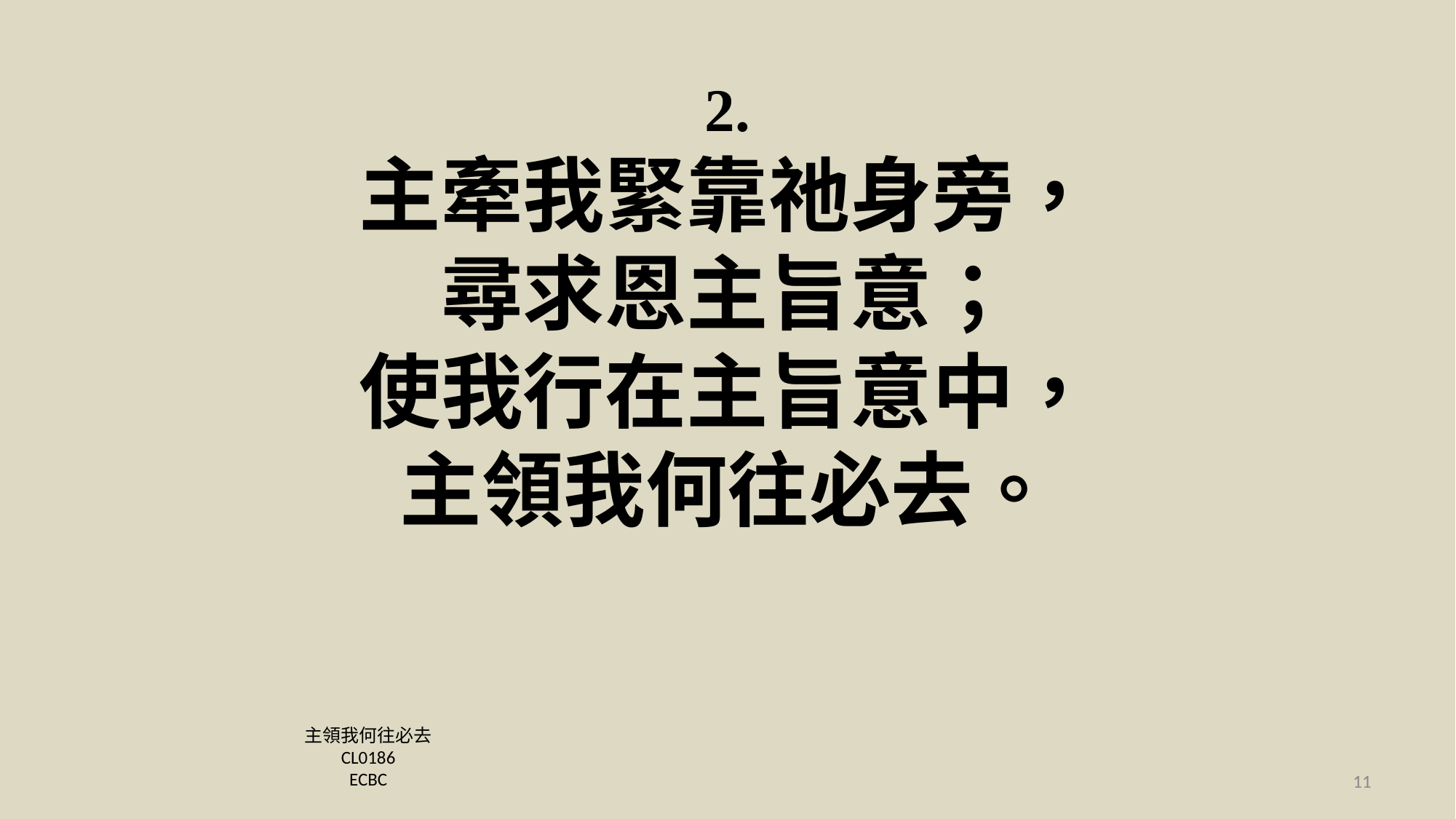

# 2. 主牽我緊靠祂身旁， 尋求恩主旨意； 使我行在主旨意中， 主領我何往必去。
主領我何往必去
CL0186
ECBC
11